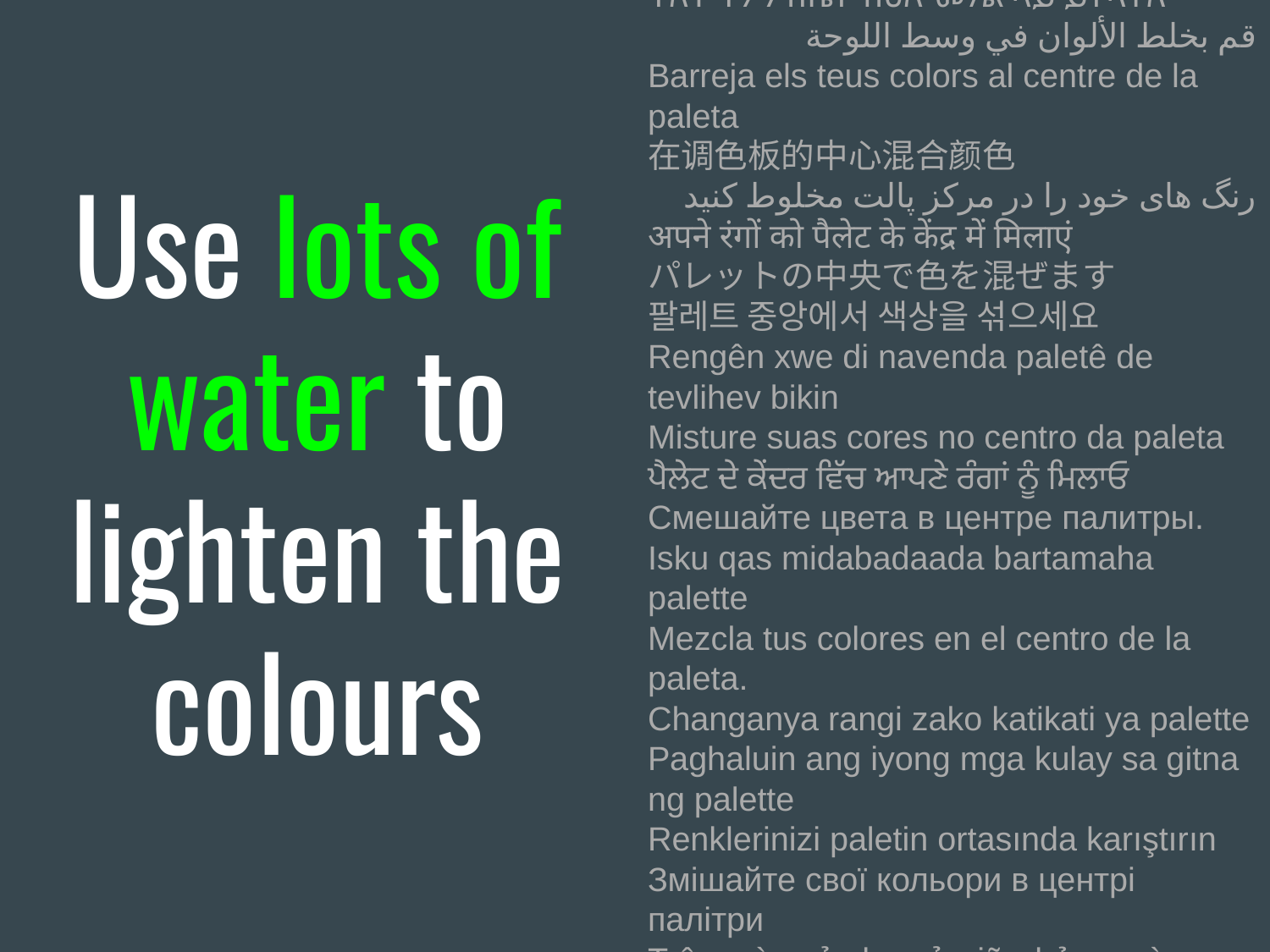

Use lots of water to lighten the colours
ቀለሞችዎን በቤተ-ስዕሉ መሃል ላይ ይቀላቅሉ
قم بخلط الألوان في وسط اللوحة
Barreja els teus colors al centre de la paleta
在调色板的中心混合颜色
رنگ های خود را در مرکز پالت مخلوط کنید
अपने रंगों को पैलेट के केंद्र में मिलाएं
パレットの中央で色を混ぜます
팔레트 중앙에서 색상을 섞으세요
Rengên xwe di navenda paletê de tevlihev bikin
Misture suas cores no centro da paleta
ਪੈਲੇਟ ਦੇ ਕੇਂਦਰ ਵਿੱਚ ਆਪਣੇ ਰੰਗਾਂ ਨੂੰ ਮਿਲਾਓ
Смешайте цвета в центре палитры.
Isku qas midabadaada bartamaha palette
Mezcla tus colores en el centro de la paleta.
Changanya rangi zako katikati ya palette
Paghaluin ang iyong mga kulay sa gitna ng palette
Renklerinizi paletin ortasında karıştırın
Змішайте свої кольори в центрі палітри
Trộn màu của bạn ở giữa bảng màu